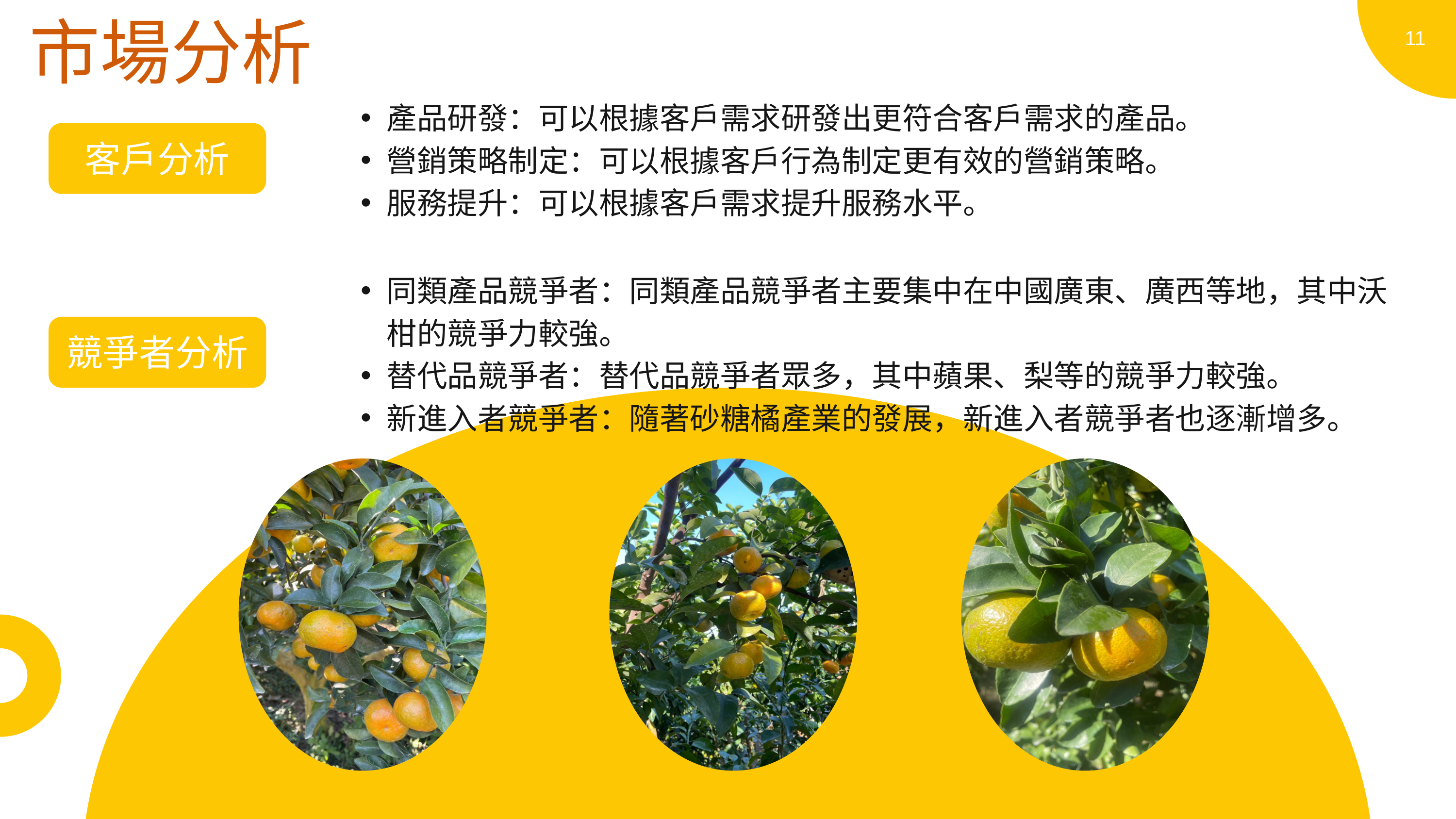

市場分析
11
產品研發：可以根據客戶需求研發出更符合客戶需求的產品。
營銷策略制定：可以根據客戶行為制定更有效的營銷策略。
服務提升：可以根據客戶需求提升服務水平。

客戶分析
同類產品競爭者：同類產品競爭者主要集中在中國廣東、廣西等地，其中沃柑的競爭力較強。
替代品競爭者：替代品競爭者眾多，其中蘋果、梨等的競爭力較強。
新進入者競爭者：隨著砂糖橘產業的發展，新進入者競爭者也逐漸增多。

競爭者分析